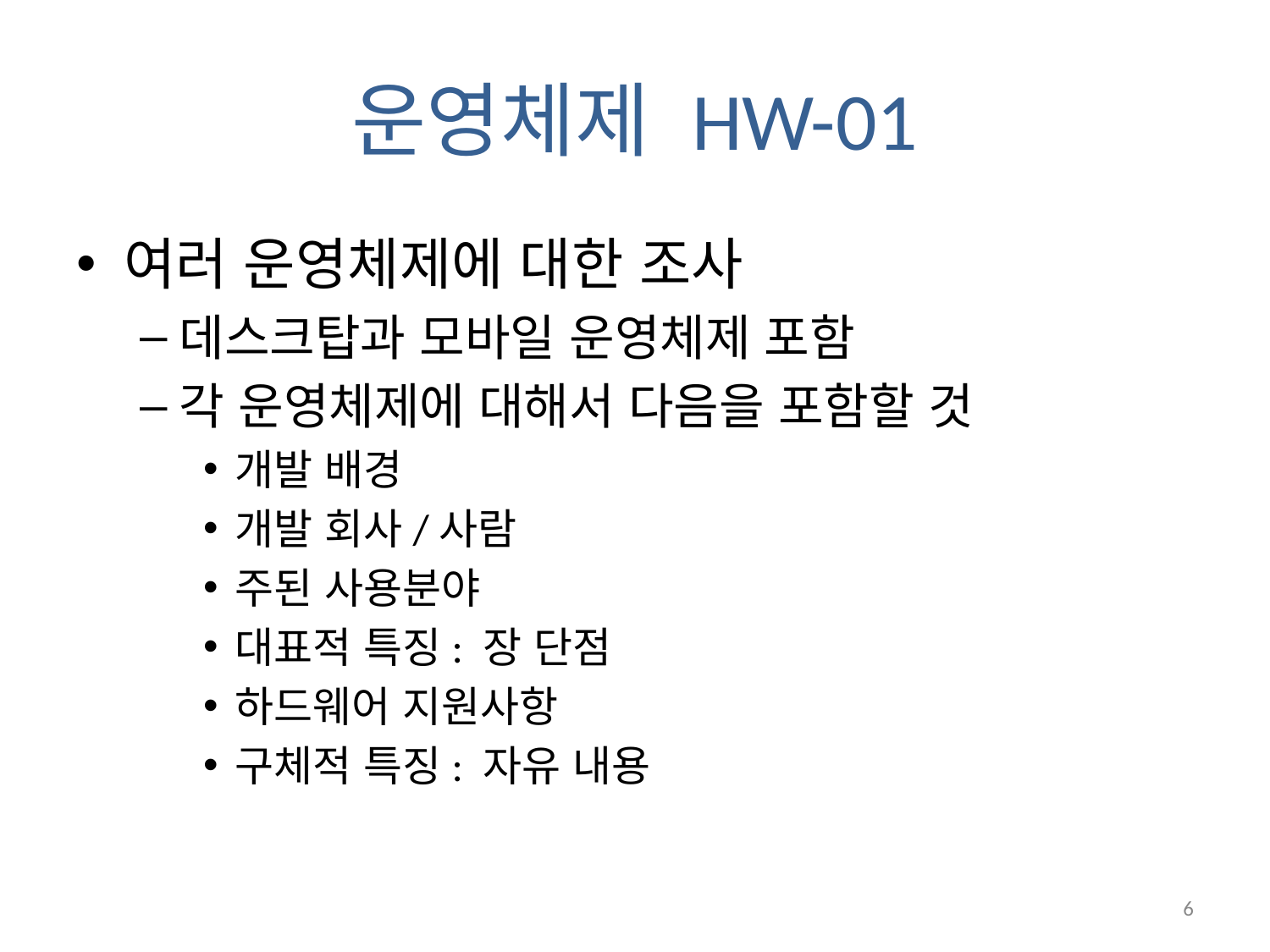

# 운영체제 HW-01
여러 운영체제에 대한 조사
데스크탑과 모바일 운영체제 포함
각 운영체제에 대해서 다음을 포함할 것
개발 배경
개발 회사/사람
주된 사용분야
대표적 특징: 장 단점
하드웨어 지원사항
구체적 특징: 자유 내용
6